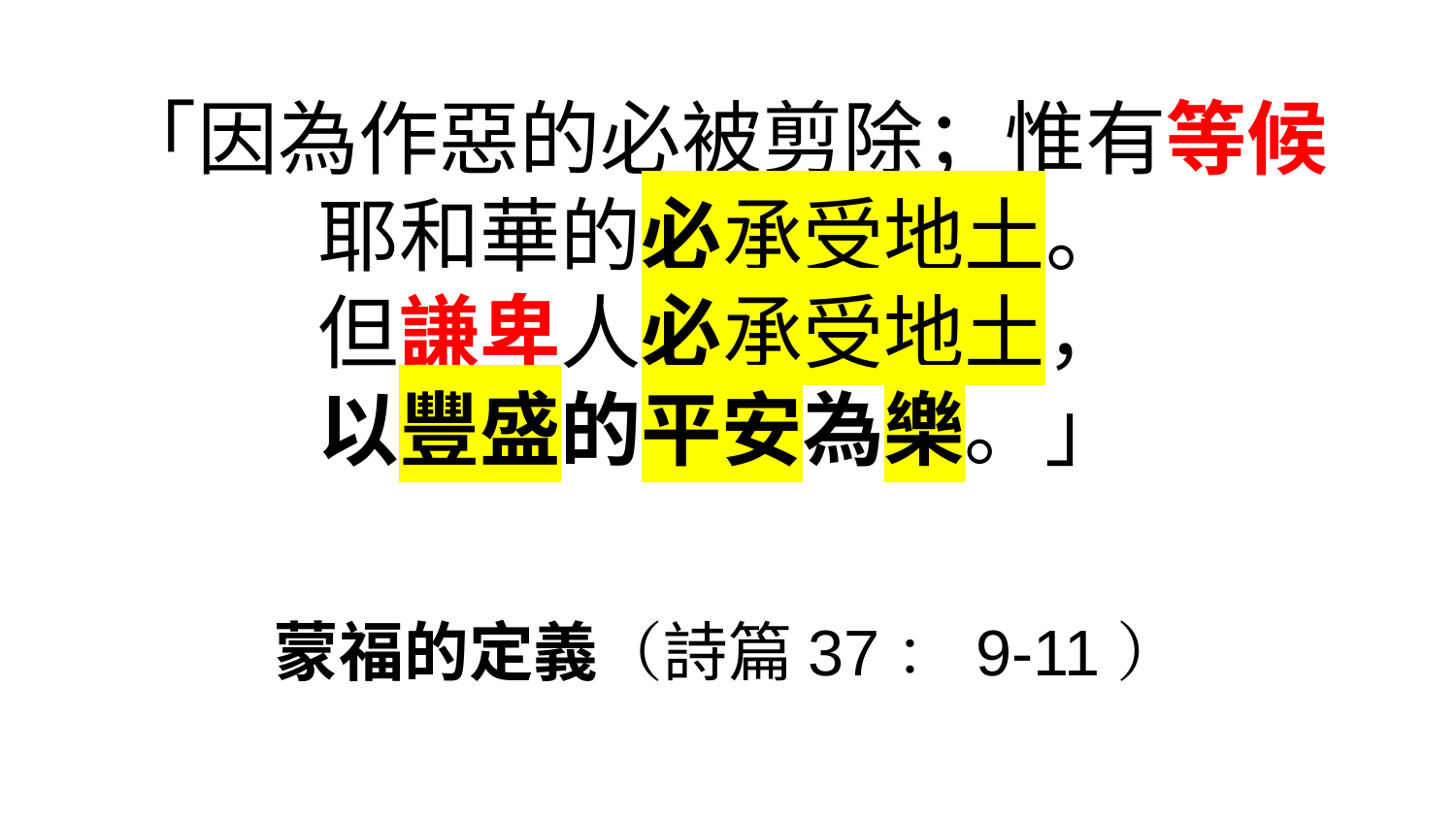

# 「因為作惡的必被剪除；惟有等候耶和華的必承受地土。 但謙卑人必承受地土， 以豐盛的平安為樂。」
蒙福的定義（詩篇37：9-11）